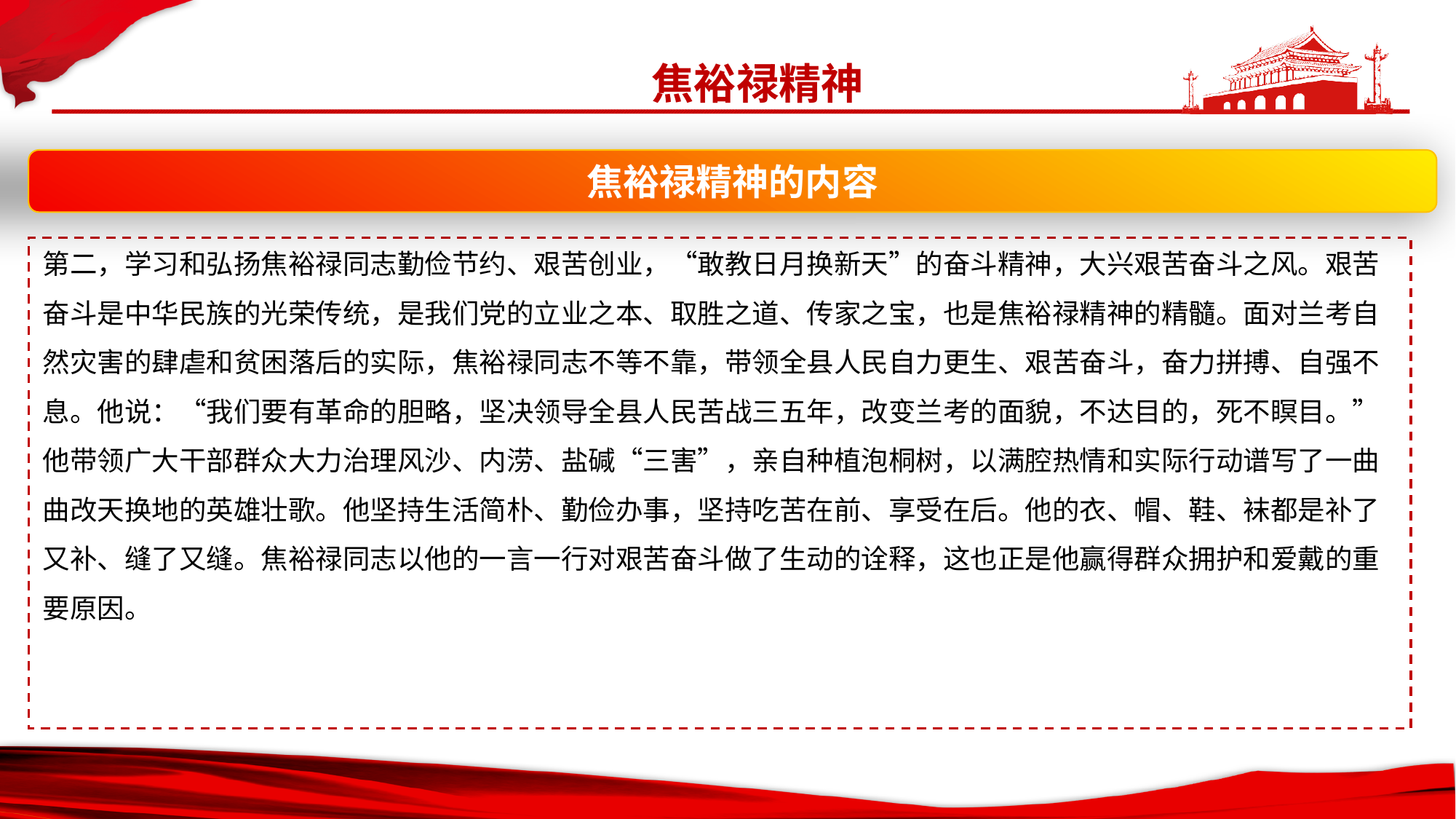

焦裕禄精神
焦裕禄精神的内容
第二，学习和弘扬焦裕禄同志勤俭节约、艰苦创业，“敢教日月换新天”的奋斗精神，大兴艰苦奋斗之风。艰苦奋斗是中华民族的光荣传统，是我们党的立业之本、取胜之道、传家之宝，也是焦裕禄精神的精髓。面对兰考自然灾害的肆虐和贫困落后的实际，焦裕禄同志不等不靠，带领全县人民自力更生、艰苦奋斗，奋力拼搏、自强不息。他说：“我们要有革命的胆略，坚决领导全县人民苦战三五年，改变兰考的面貌，不达目的，死不瞑目。”他带领广大干部群众大力治理风沙、内涝、盐碱“三害”，亲自种植泡桐树，以满腔热情和实际行动谱写了一曲曲改天换地的英雄壮歌。他坚持生活简朴、勤俭办事，坚持吃苦在前、享受在后。他的衣、帽、鞋、袜都是补了又补、缝了又缝。焦裕禄同志以他的一言一行对艰苦奋斗做了生动的诠释，这也正是他赢得群众拥护和爱戴的重要原因。